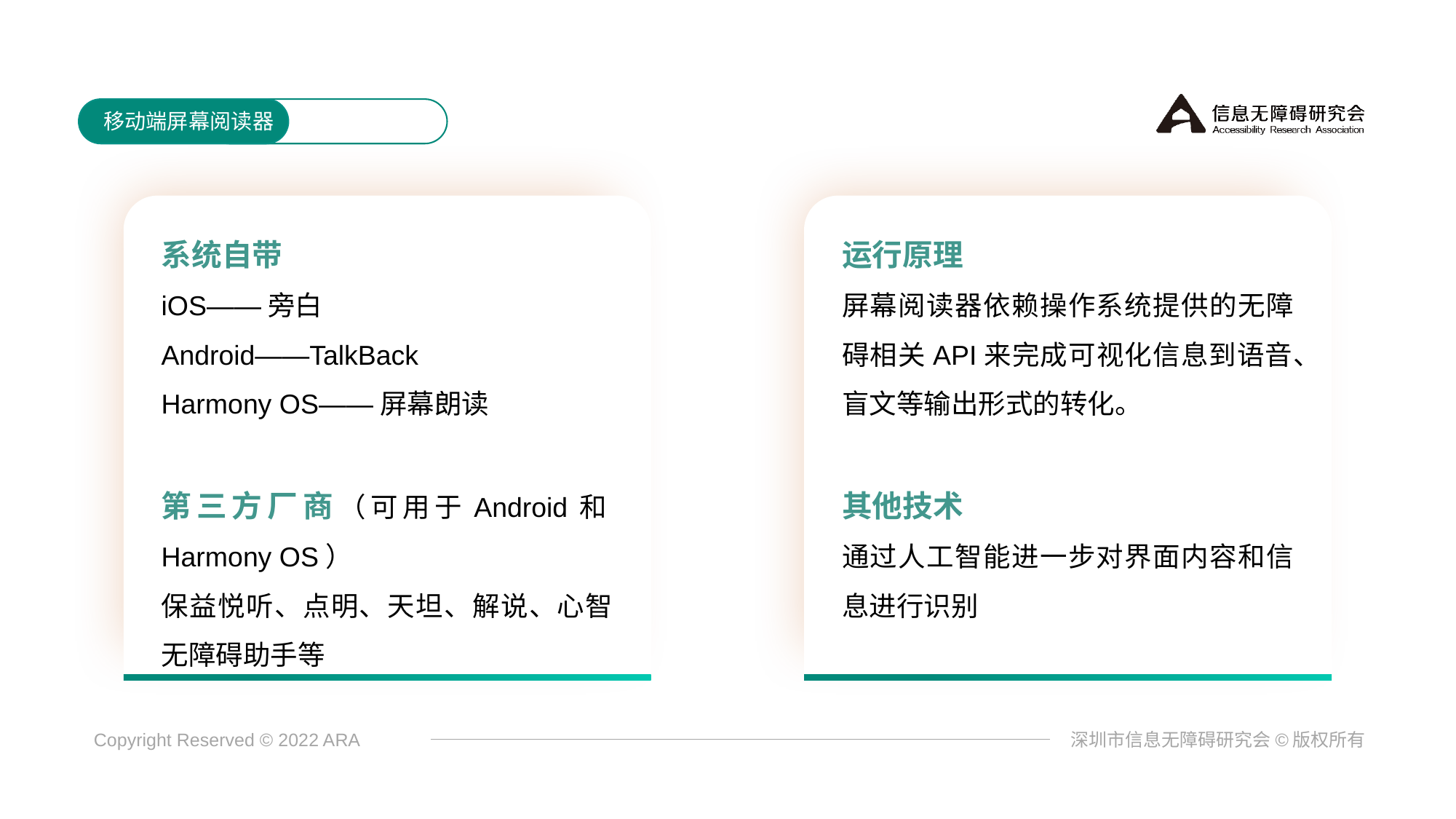

移动端屏幕阅读器

系统自带
iOS——旁白
Android——TalkBack
Harmony OS——屏幕朗读

第三方厂商（可用于Android和Harmony OS）
保益悦听、点明、天坦、解说、心智无障碍助手等
运行原理
屏幕阅读器依赖操作系统提供的无障碍相关API来完成可视化信息到语音、盲文等输出形式的转化。

其他技术
通过人工智能进一步对界面内容和信息进行识别